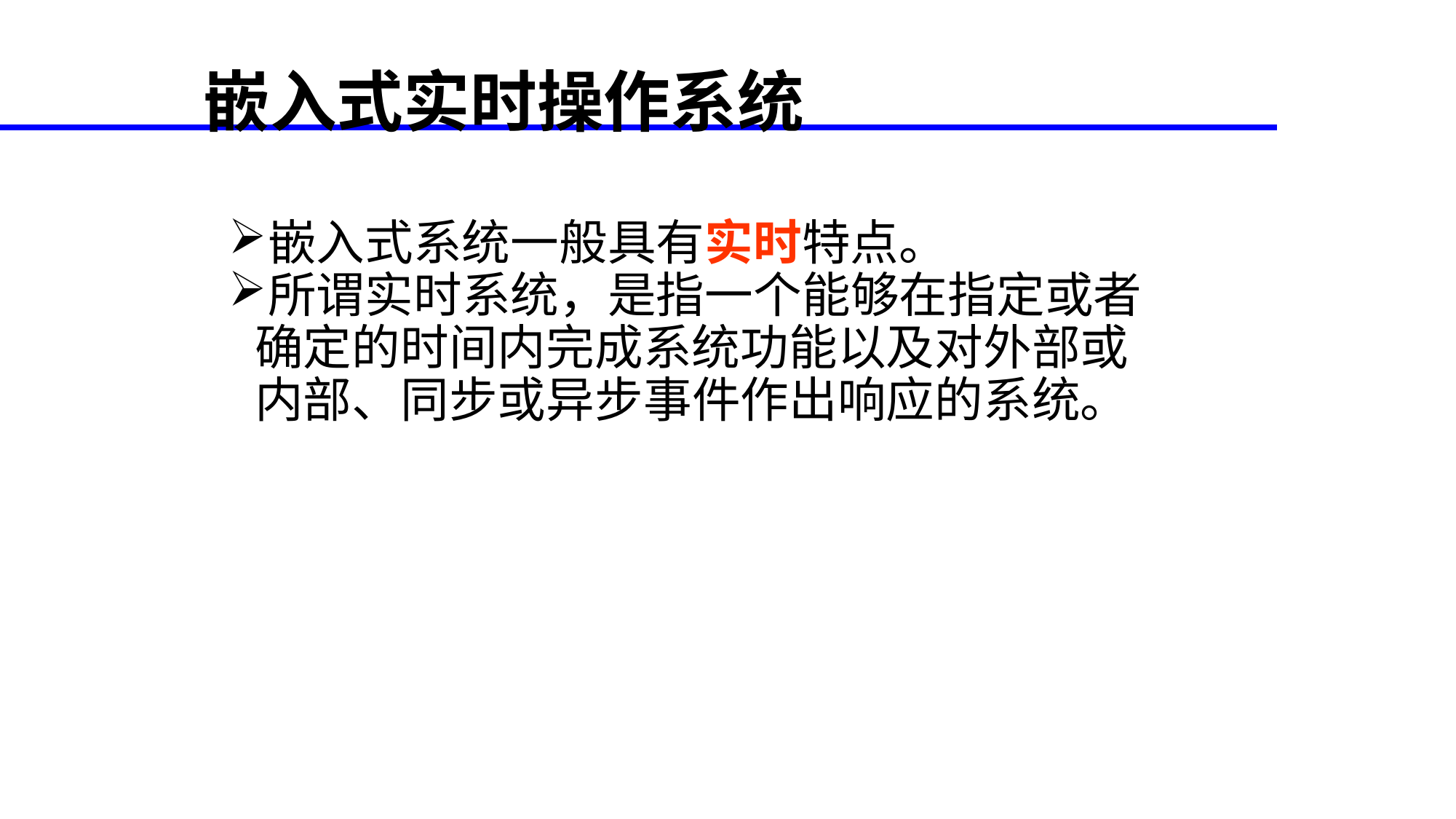

嵌入式实时操作系统

嵌入式系统一般具有实时特点。
所谓实时系统，是指一个能够在指定或者确定的时间内完成系统功能以及对外部或内部、同步或异步事件作出响应的系统。
28